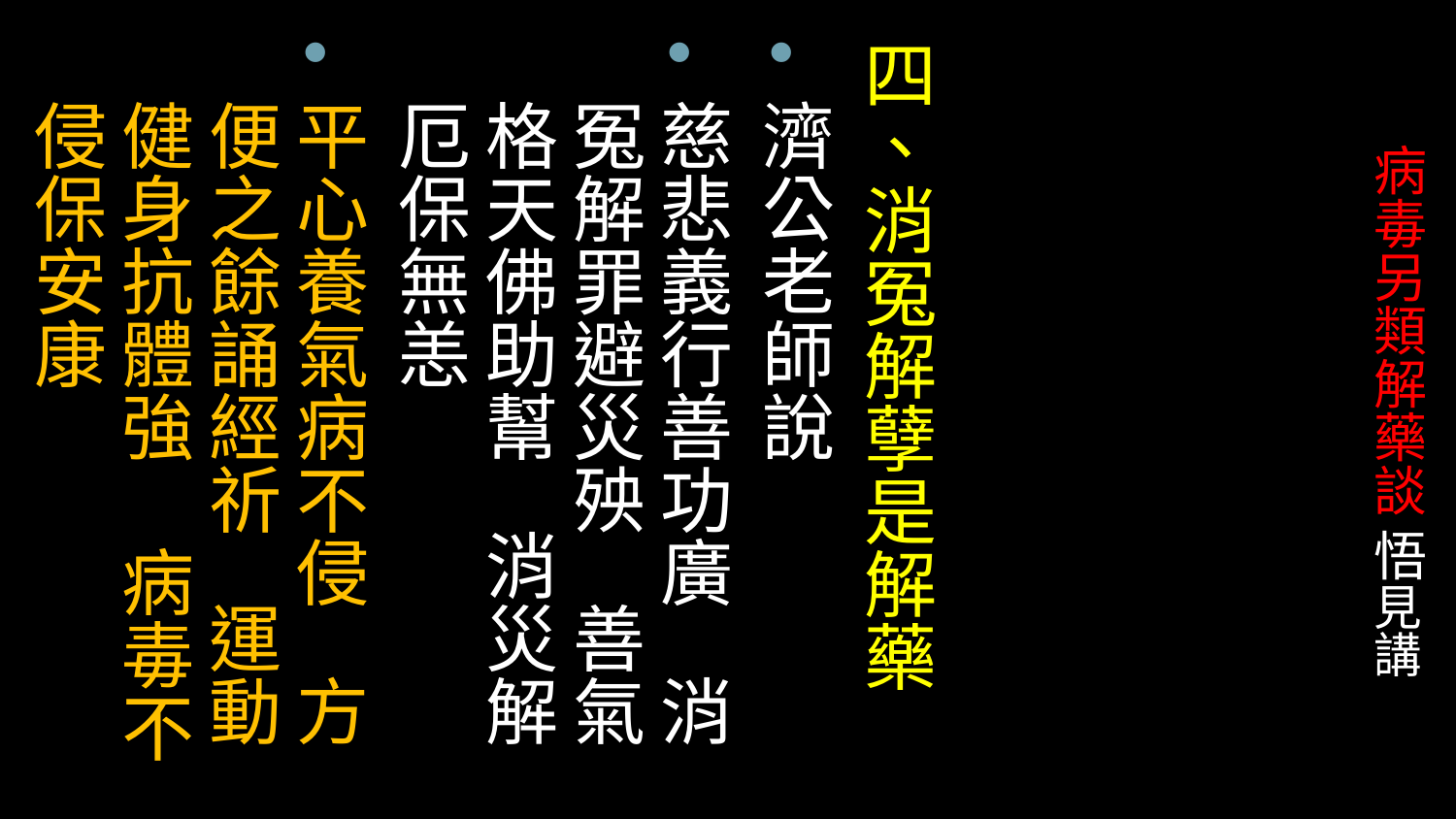

四、消冤解孽是解藥
濟公老師說
慈悲義行善功廣    消冤解罪避災殃    善氣格天佛助幫    消災解厄保無恙
平心養氣病不侵    方便之餘誦經祈    運動健身抗體強     病毒不侵保安康
# 病毒另類解藥談 悟見講